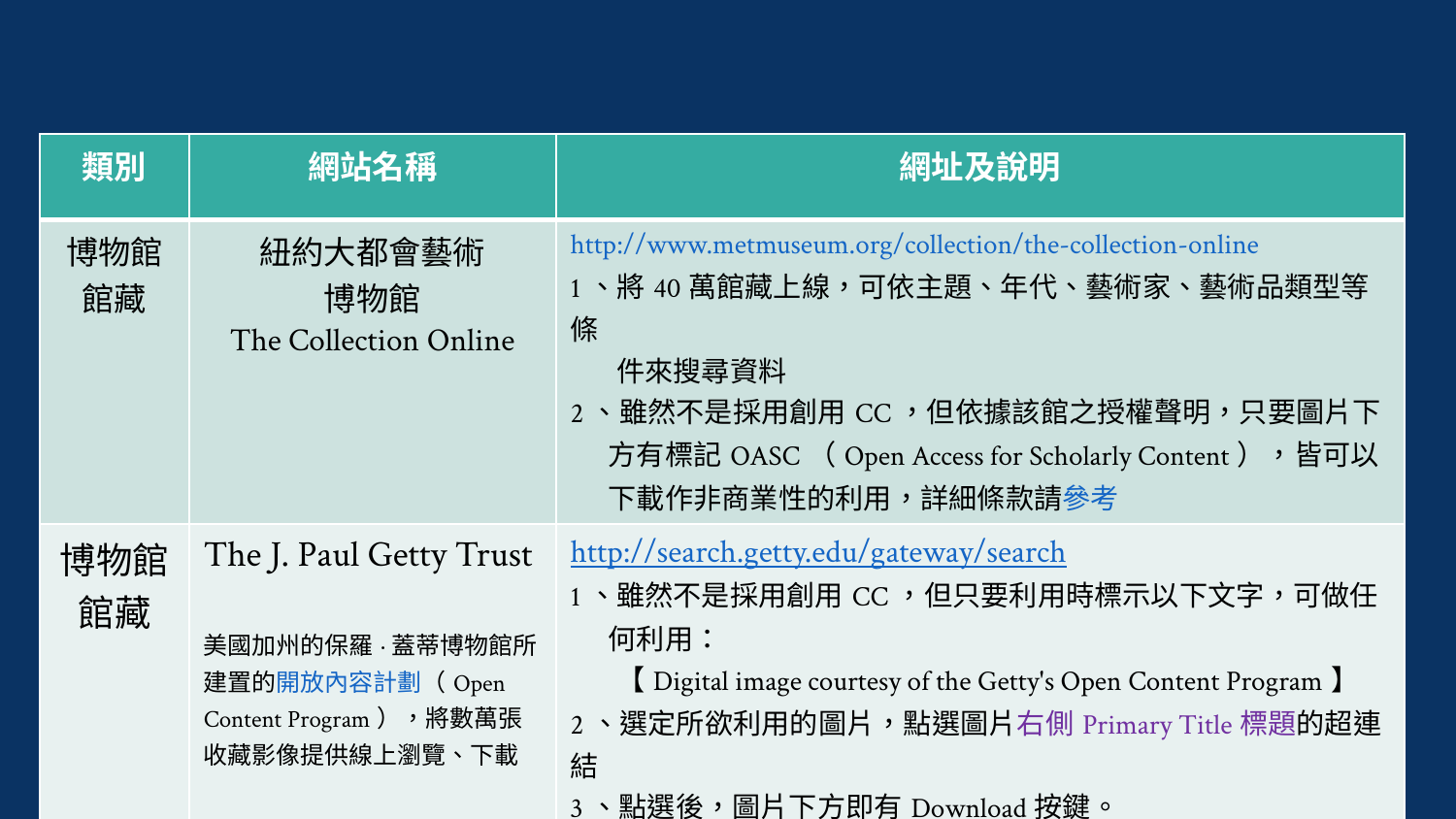

| 類別 | 網站名稱 | 網址及說明 |
| --- | --- | --- |
| 博物館 館藏 | 紐約大都會藝術 博物館 The Collection Online | http://www.metmuseum.org/collection/the-collection-online 1、將40萬館藏上線，可依主題、年代、藝術家、藝術品類型等條 件來搜尋資料 2、雖然不是採用創用CC，但依據該館之授權聲明，只要圖片下 方有標記OASC（Open Access for Scholarly Content），皆可以 下載作非商業性的利用，詳細條款請參考 |
| 博物館 館藏 | The J. Paul Getty Trust 美國加州的保羅·蓋蒂博物館所建置的開放內容計劃（Open Content Program），將數萬張收藏影像提供線上瀏覽、下載 | http://search.getty.edu/gateway/search 1、雖然不是採用創用CC，但只要利用時標示以下文字，可做任 何利用： 【Digital image courtesy of the Getty's Open Content Program】 2、選定所欲利用的圖片，點選圖片右側Primary Title標題的超連結 3、點選後，圖片下方即有Download按鍵。 4、點選後會跳出一個視窗，請您勾選利用的目的和型態，方便該 館進行學術統計與追蹤 |
60